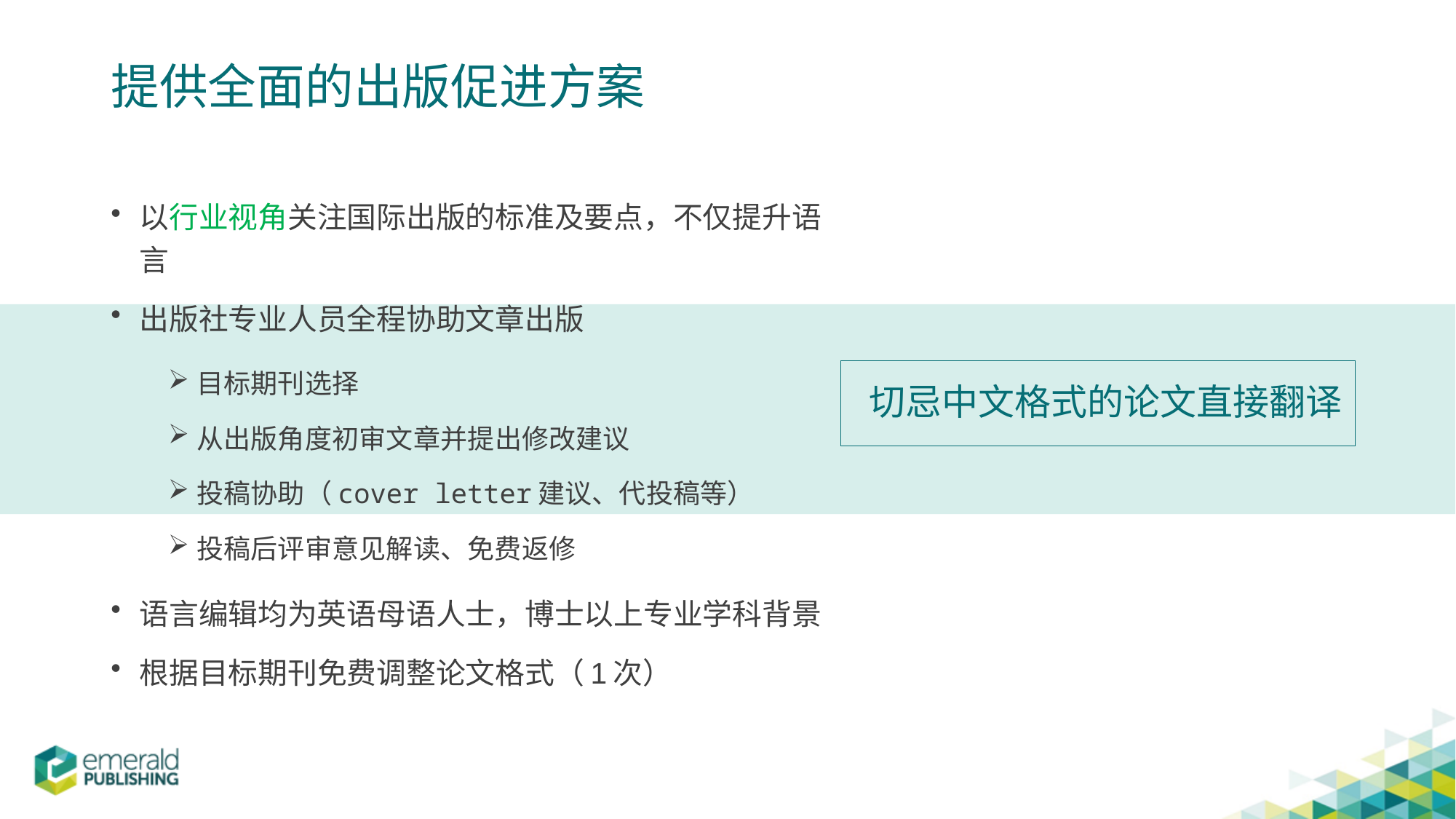

# 提供全面的出版促进方案
以行业视角关注国际出版的标准及要点，不仅提升语言
出版社专业人员全程协助文章出版
目标期刊选择
从出版角度初审文章并提出修改建议
投稿协助（cover letter建议、代投稿等）
投稿后评审意见解读、免费返修
语言编辑均为英语母语人士，博士以上专业学科背景
根据目标期刊免费调整论文格式（1次）

 切忌中文格式的论文直接翻译